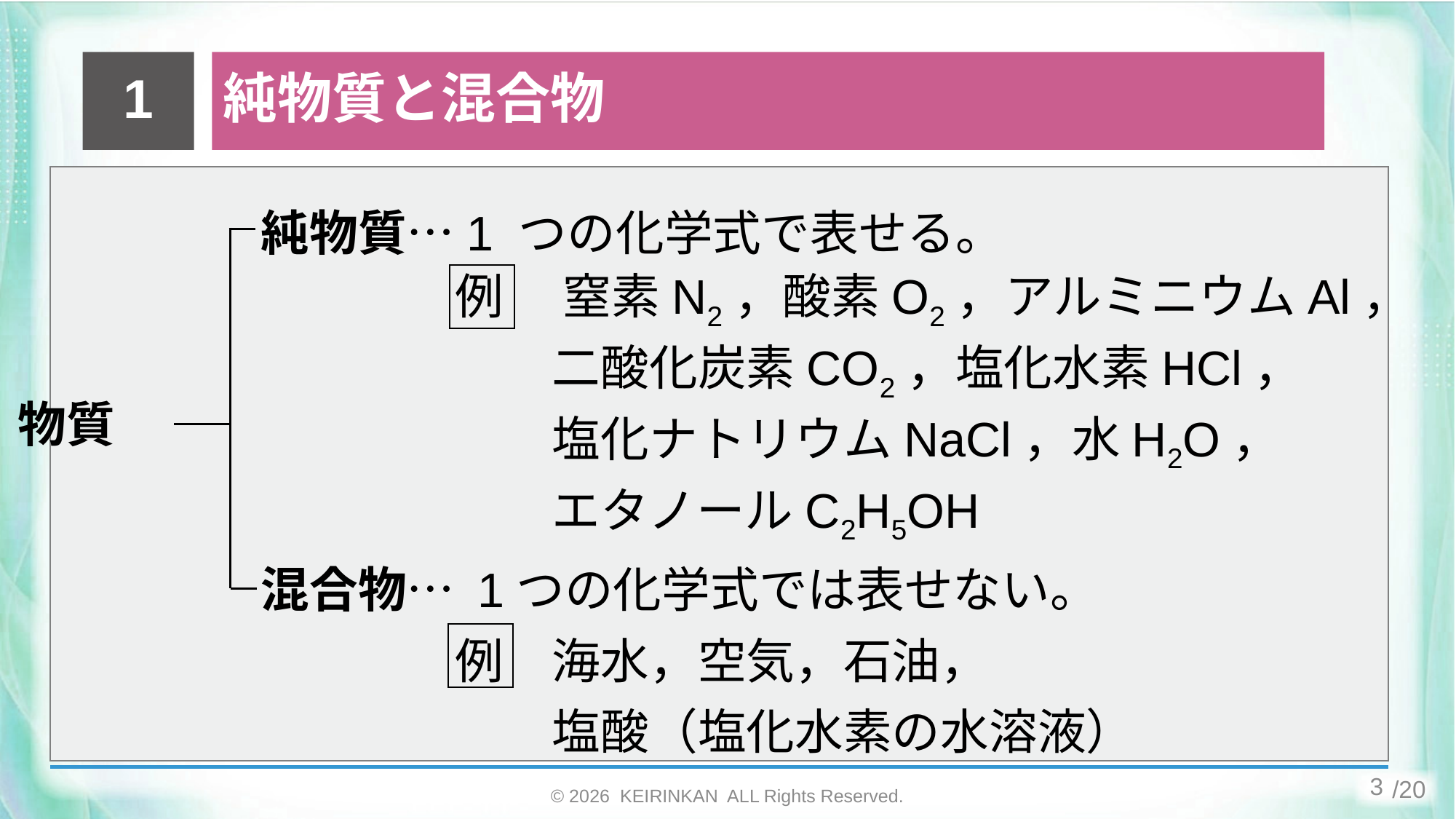

1
純物質と混合物

　純物質…1 つの化学式で表せる。
　　　　　例　 窒素N2，酸素O2，アルミニウムAl，
　　　　　　　二酸化炭素CO2，塩化水素HCl，
　　　　　　　塩化ナトリウムNaCl，水H2O，
　　　　　　　エタノールC2H5OH
　混合物… 1つの化学式では表せない。
　　　　　例　海水，空気，石油，
　　　　　　　塩酸（塩化水素の水溶液）

物質

© 2026  KEIRINKAN  ALL Rights Reserved.